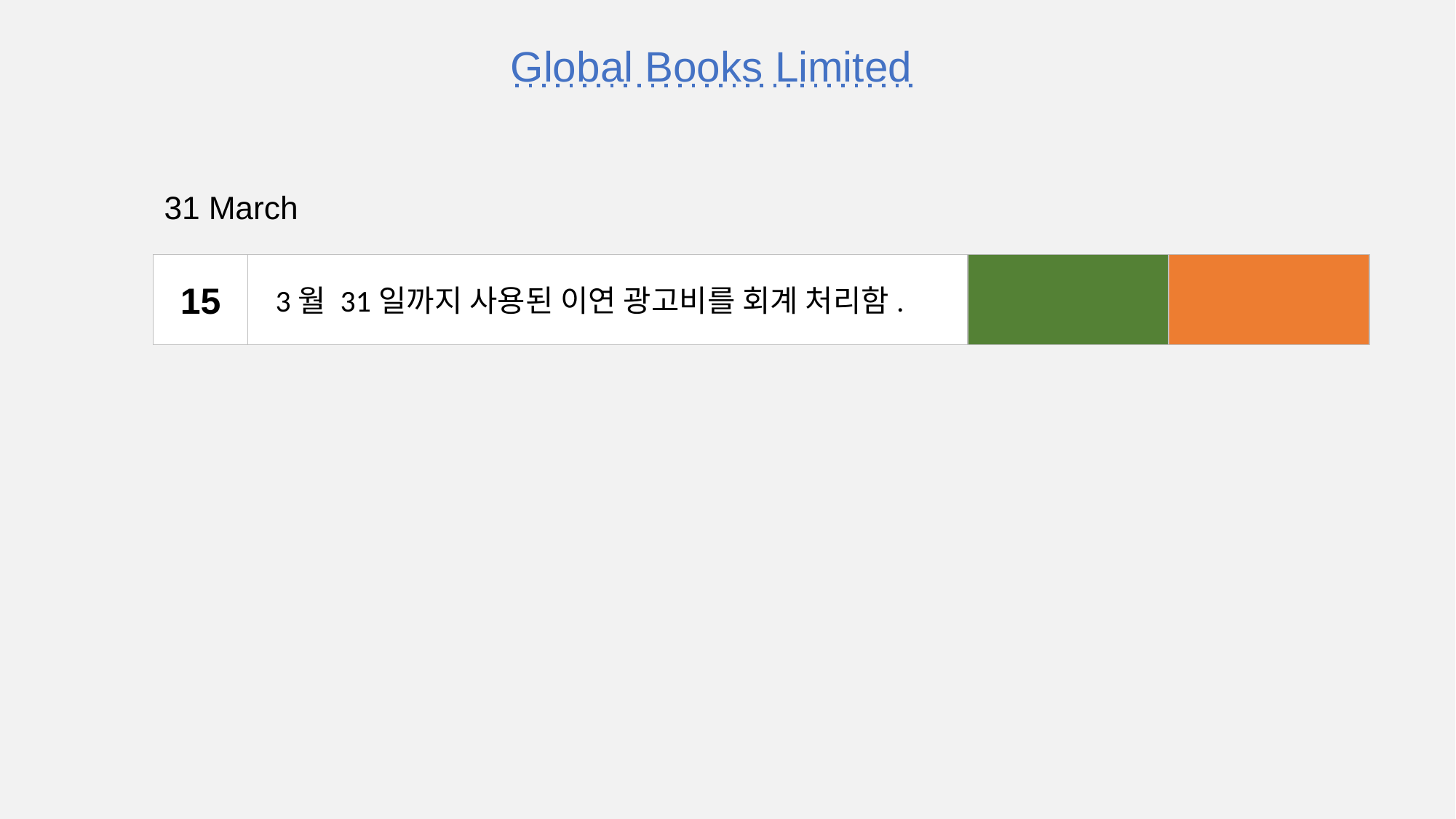

Global Books Limited
31 March
200
200
15
Advertising
200
Deferred expenses
200
3월 31일까지 사용된 이연 광고비를 회계 처리함.